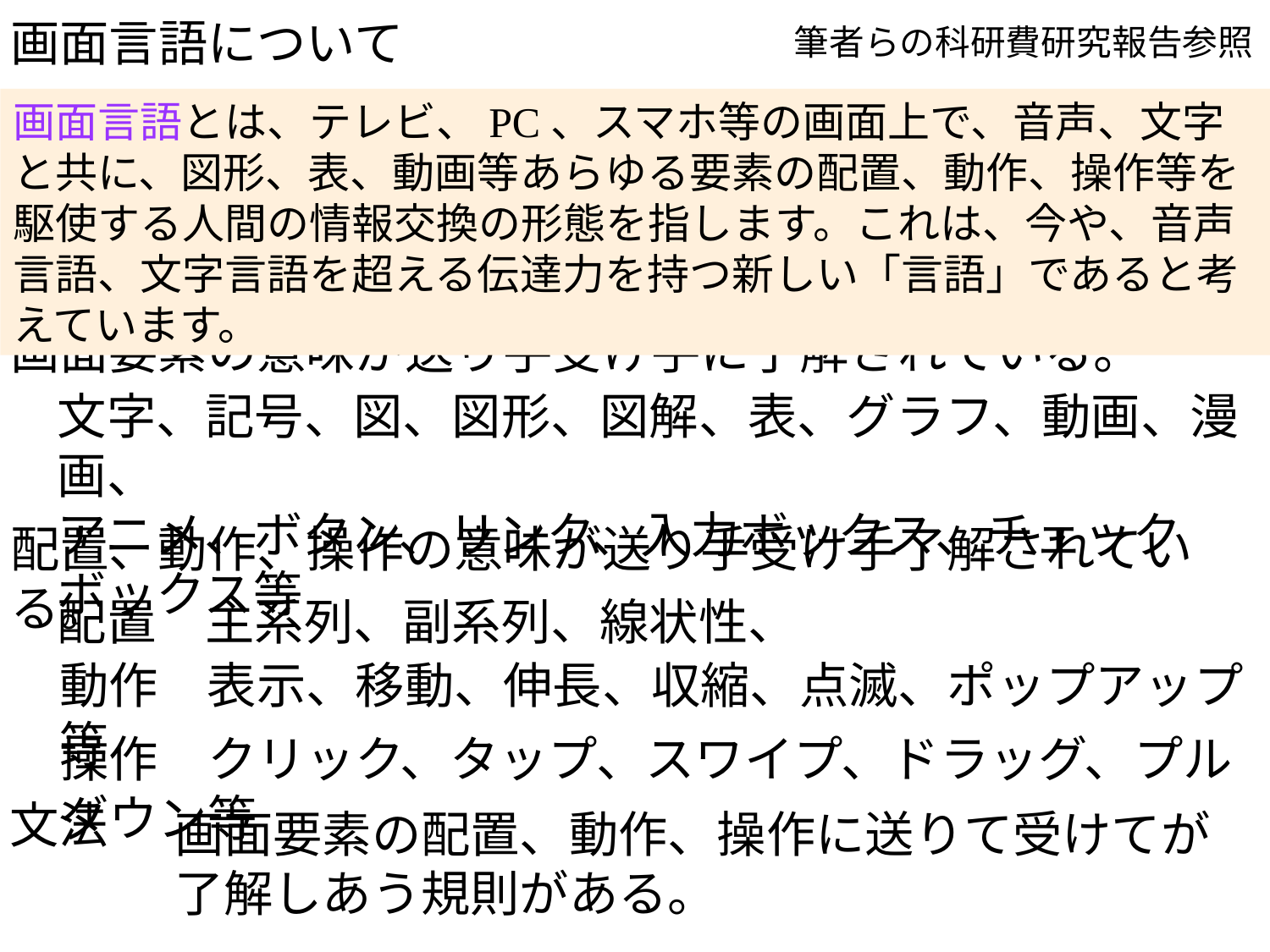

# 画面言語について
筆者らの科研費研究報告参照
画面言語とは、テレビ、PC、スマホ等の画面上で、音声、文字と共に、図形、表、動画等あらゆる要素の配置、動作、操作等を駆使する人間の情報交換の形態を指します。これは、今や、音声言語、文字言語を超える伝達力を持つ新しい「言語」であると考えています。
画面要素の意味が送り手受け手に了解されている。
文字、記号、図、図形、図解、表、グラフ、動画、漫画、
アニメ、ボタン、リンク、入力ボックス、チェックボックス等
配置、動作、操作の意味が送り手受け手了解されている。
配置　主系列、副系列、線状性、
動作　表示、移動、伸長、収縮、点滅、ポップアップ等
操作　クリック、タップ、スワイプ、ドラッグ、プルダウン等
文法
画面要素の配置、動作、操作に送りて受けてが
了解しあう規則がある。